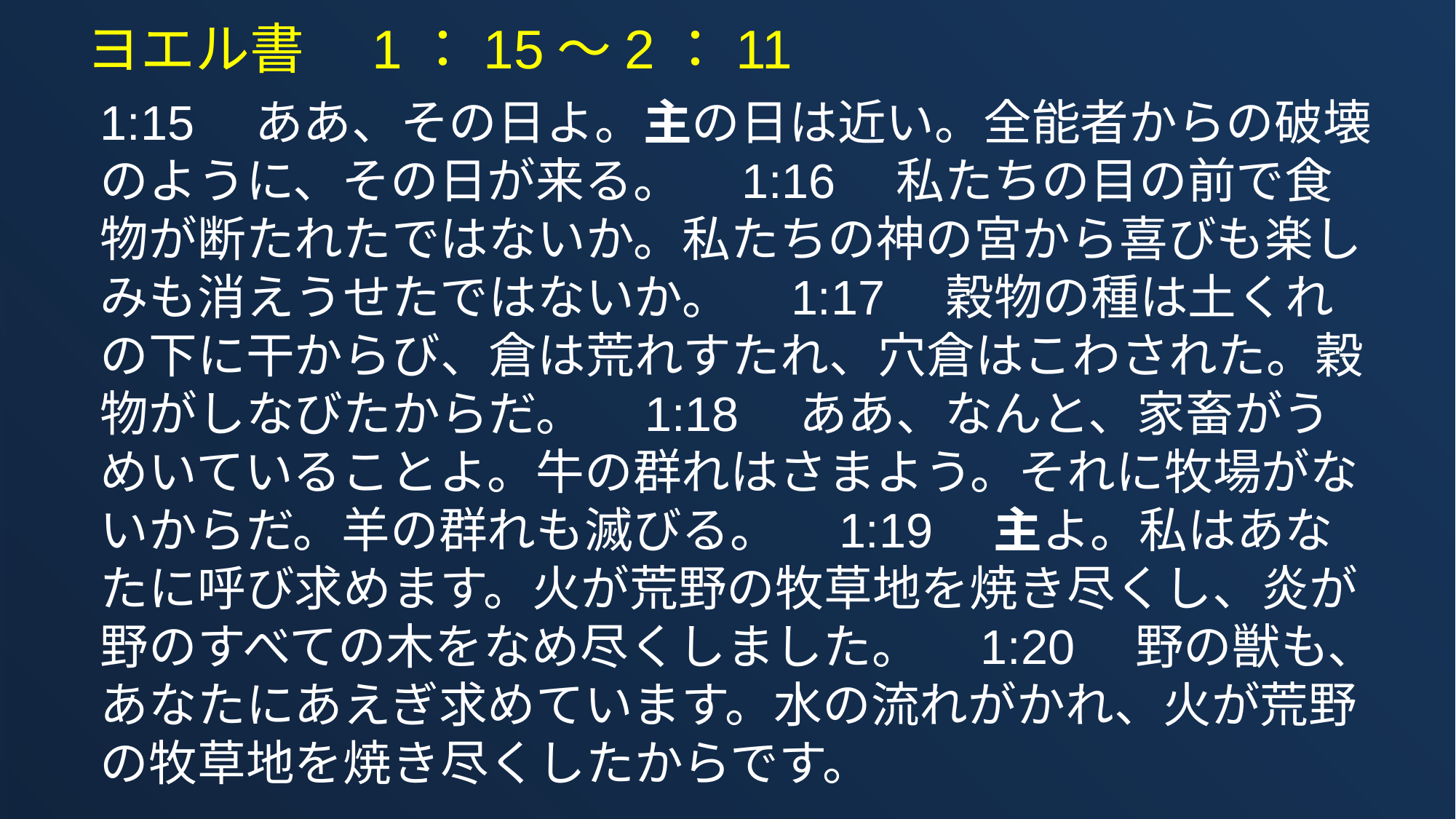

ヨエル書　1：15～2：11
1:15　ああ、その日よ。主の日は近い。全能者からの破壊のように、その日が来る。　1:16　私たちの目の前で食物が断たれたではないか。私たちの神の宮から喜びも楽しみも消えうせたではないか。　1:17　穀物の種は土くれの下に干からび、倉は荒れすたれ、穴倉はこわされた。穀物がしなびたからだ。　1:18　ああ、なんと、家畜がうめいていることよ。牛の群れはさまよう。それに牧場がないからだ。羊の群れも滅びる。　1:19　主よ。私はあなたに呼び求めます。火が荒野の牧草地を焼き尽くし、炎が野のすべての木をなめ尽くしました。　1:20　野の獣も、あなたにあえぎ求めています。水の流れがかれ、火が荒野の牧草地を焼き尽くしたからです。